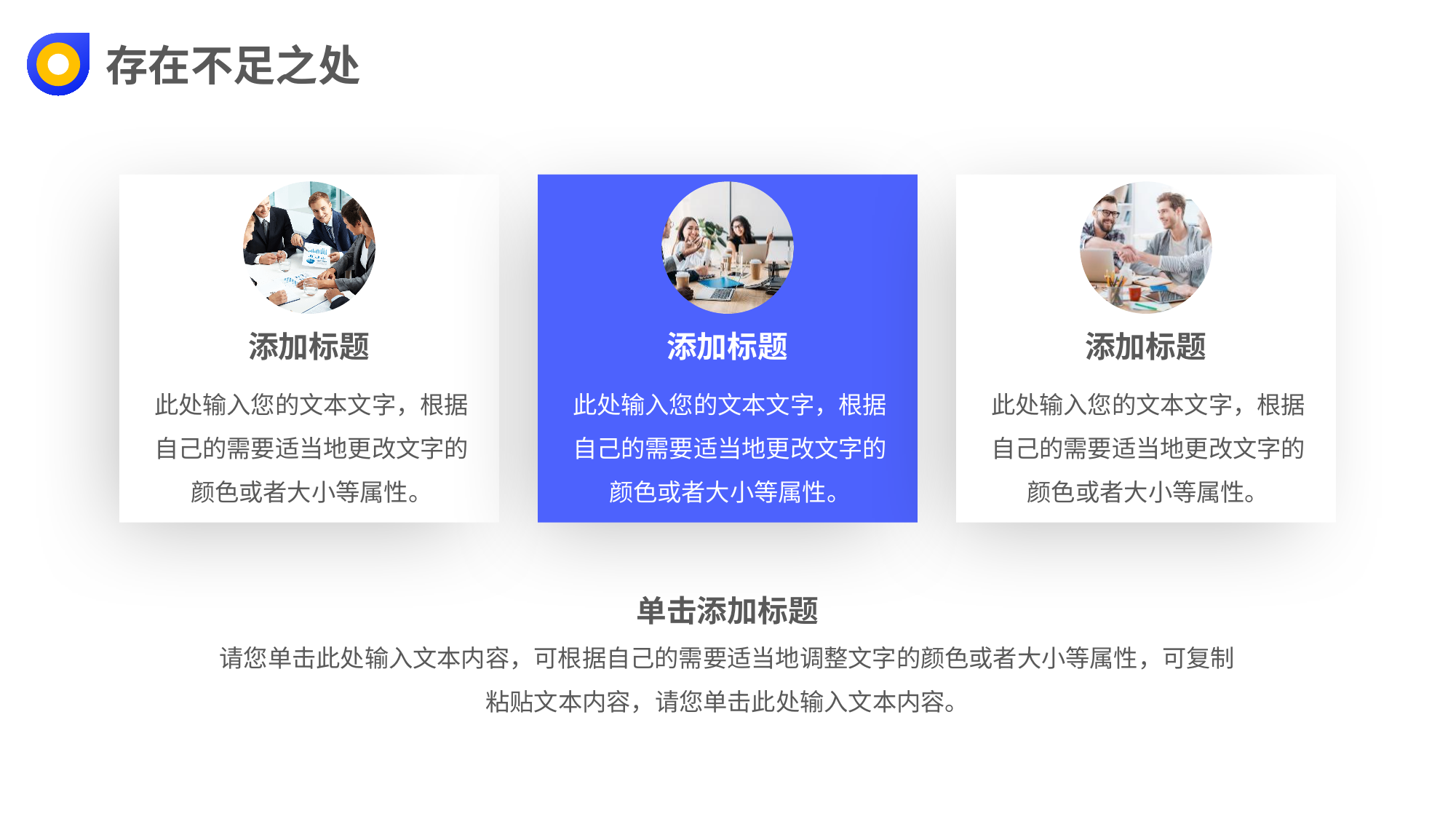

存在不足之处

添加标题
此处输入您的文本文字，根据自己的需要适当地更改文字的颜色或者大小等属性。

添加标题
此处输入您的文本文字，根据自己的需要适当地更改文字的颜色或者大小等属性。

添加标题
此处输入您的文本文字，根据自己的需要适当地更改文字的颜色或者大小等属性。
单击添加标题
请您单击此处输入文本内容，可根据自己的需要适当地调整文字的颜色或者大小等属性，可复制粘贴文本内容，请您单击此处输入文本内容。